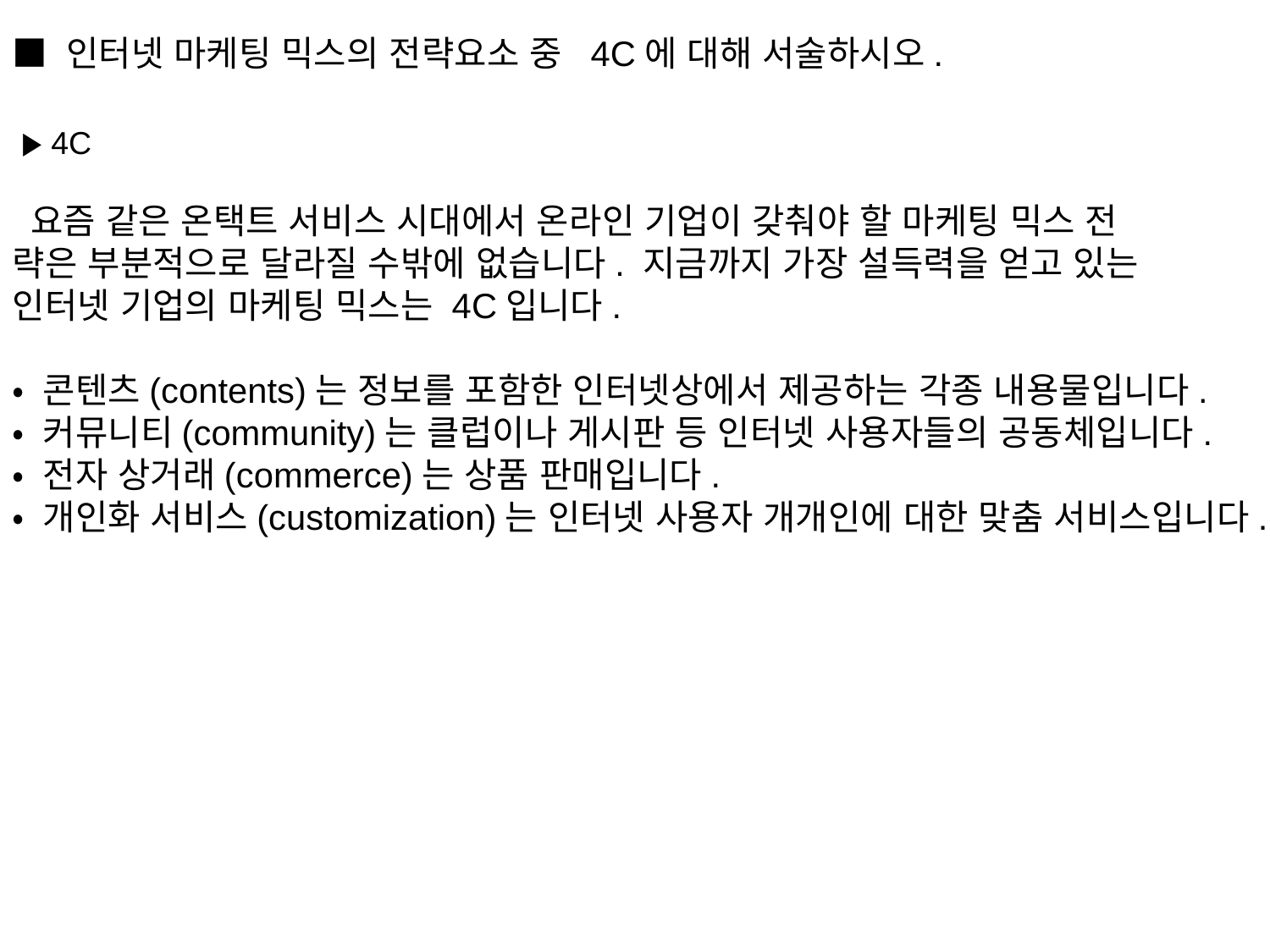

■ 인터넷 마케팅 믹스의 전략요소 중  4C에 대해 서술하시오.
 ▶ 4C

 요즘 같은 온택트 서비스 시대에서 온라인 기업이 갖춰야 할 마케팅 믹스 전
략은 부분적으로 달라질 수밖에 없습니다. 지금까지 가장 설득력을 얻고 있는
인터넷 기업의 마케팅 믹스는 4C입니다.

• 콘텐츠(contents)는 정보를 포함한 인터넷상에서 제공하는 각종 내용물입니다.
• 커뮤니티(community)는 클럽이나 게시판 등 인터넷 사용자들의 공동체입니다.
• 전자 상거래(commerce)는 상품 판매입니다.
• 개인화 서비스(customization)는 인터넷 사용자 개개인에 대한 맞춤 서비스입니다.